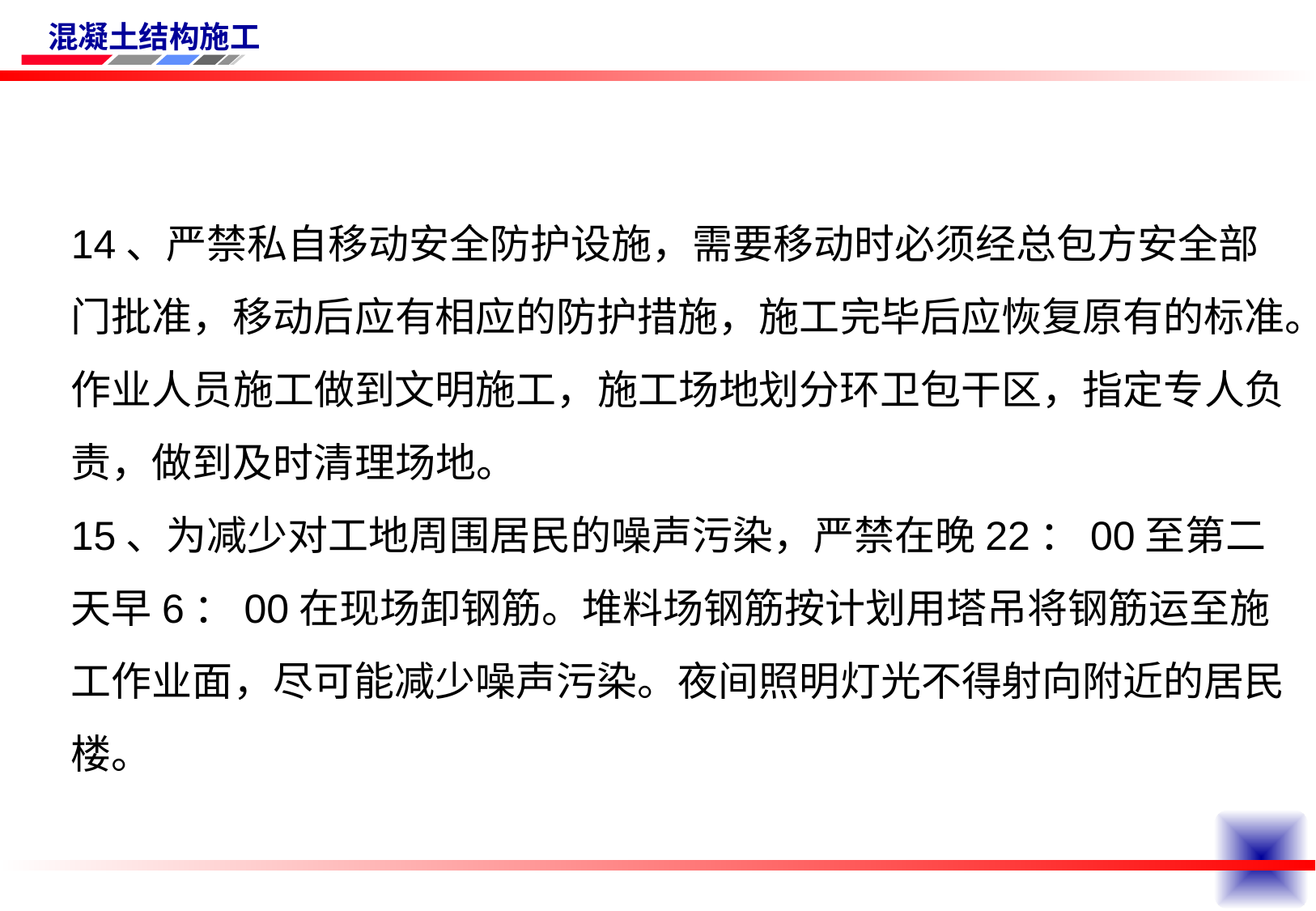

14、严禁私自移动安全防护设施，需要移动时必须经总包方安全部门批准，移动后应有相应的防护措施，施工完毕后应恢复原有的标准。作业人员施工做到文明施工，施工场地划分环卫包干区，指定专人负责，做到及时清理场地。
15、为减少对工地周围居民的噪声污染，严禁在晚22：00至第二天早6：00在现场卸钢筋。堆料场钢筋按计划用塔吊将钢筋运至施工作业面，尽可能减少噪声污染。夜间照明灯光不得射向附近的居民楼。